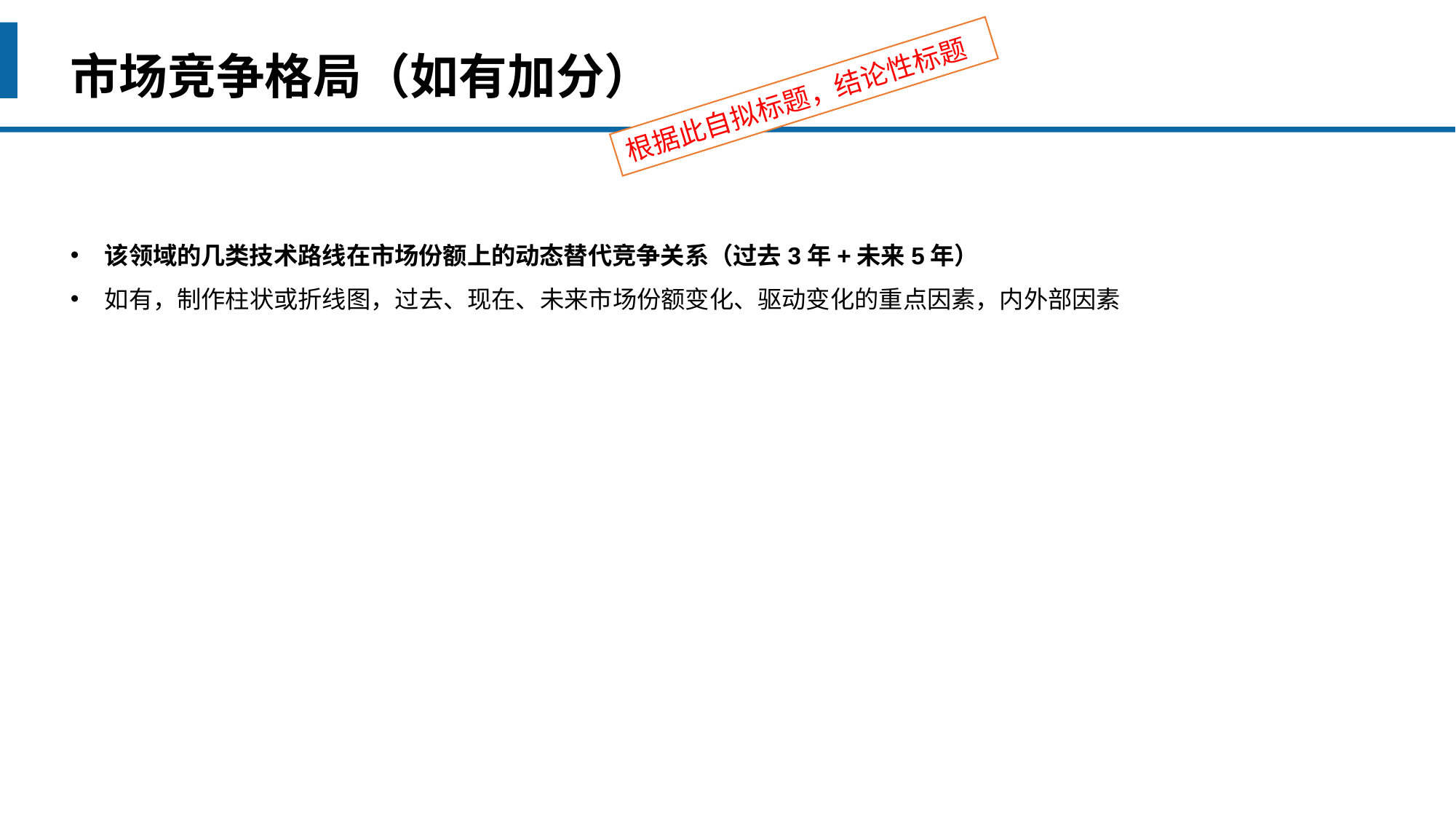

市场竞争格局（如有加分）
根据此自拟标题，结论性标题

该领域的几类技术路线在市场份额上的动态替代竞争关系（过去3年+未来5年）
如有，制作柱状或折线图，过去、现在、未来市场份额变化、驱动变化的重点因素，内外部因素